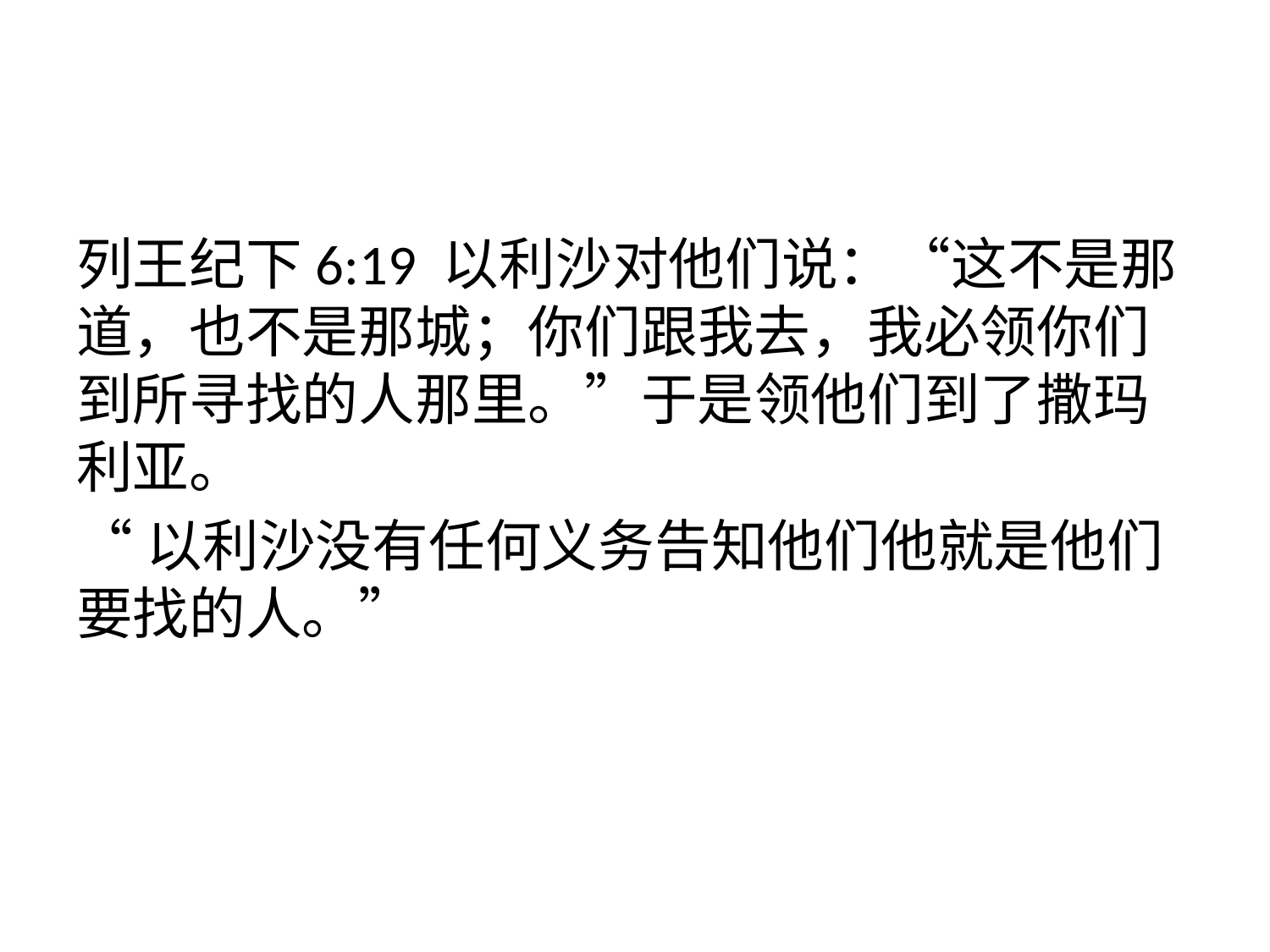

#
列王纪下6:19 以利沙对他们说：“这不是那道，也不是那城；你们跟我去，我必领你们到所寻找的人那里。”于是领他们到了撒玛利亚。
“以利沙没有任何义务告知他们他就是他们要找的人。”